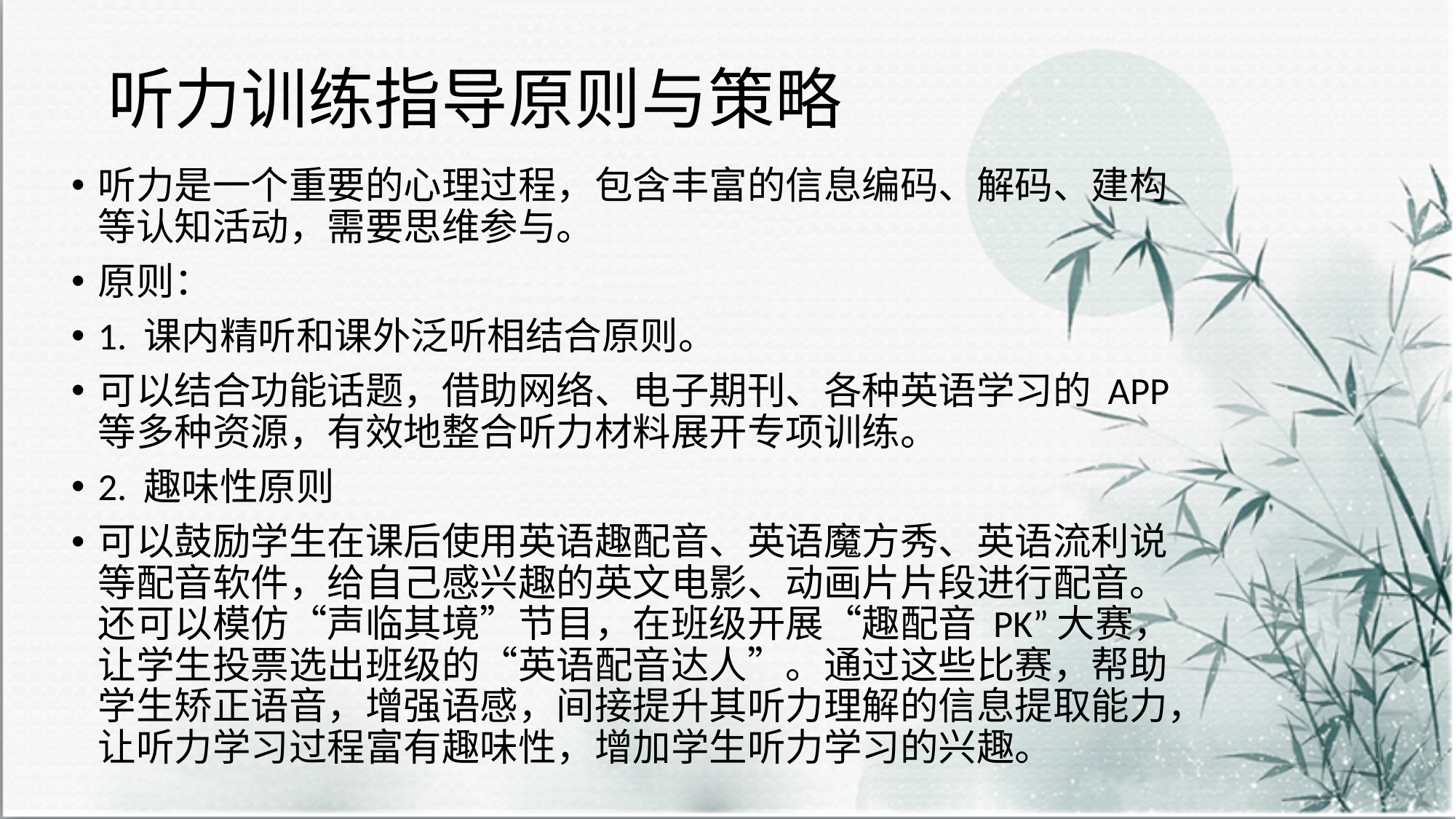

# 听力训练指导原则与策略
听力是一个重要的心理过程，包含丰富的信息编码、解码、建构等认知活动，需要思维参与。
原则：
1. 课内精听和课外泛听相结合原则。
可以结合功能话题，借助网络、电子期刊、各种英语学习的 APP 等多种资源，有效地整合听力材料展开专项训练。
2. 趣味性原则
可以鼓励学生在课后使用英语趣配音、英语魔方秀、英语流利说等配音软件，给自己感兴趣的英文电影、动画片片段进行配音。还可以模仿“声临其境”节目，在班级开展“趣配音 PK”大赛，让学生投票选出班级的“英语配音达人”。通过这些比赛，帮助学生矫正语音，增强语感，间接提升其听力理解的信息提取能力，让听力学习过程富有趣味性，增加学生听力学习的兴趣。